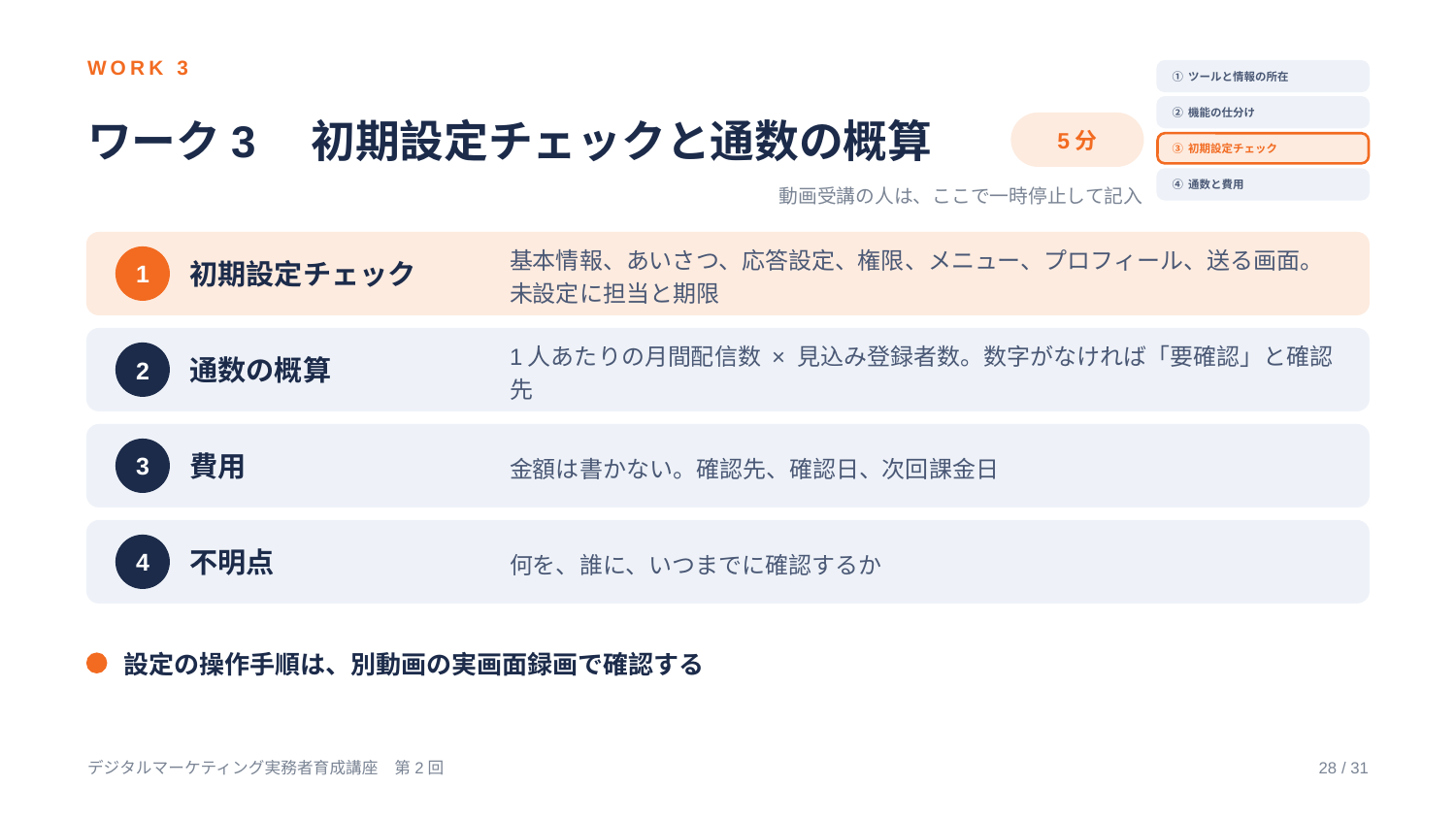

WORK 3

① ツールと情報の所在
ワーク3　初期設定チェックと通数の概算

② 機能の仕分け

5分

③ 初期設定チェック

④ 通数と費用
動画受講の人は、ここで一時停止して記入

初期設定チェック
基本情報、あいさつ、応答設定、権限、メニュー、プロフィール、送る画面。未設定に担当と期限

1

通数の概算
1人あたりの月間配信数 × 見込み登録者数。数字がなければ「要確認」と確認先

2

費用
金額は書かない。確認先、確認日、次回課金日

3

不明点
何を、誰に、いつまでに確認するか

4
設定の操作手順は、別動画の実画面録画で確認する

デジタルマーケティング実務者育成講座　第2回
28 / 31